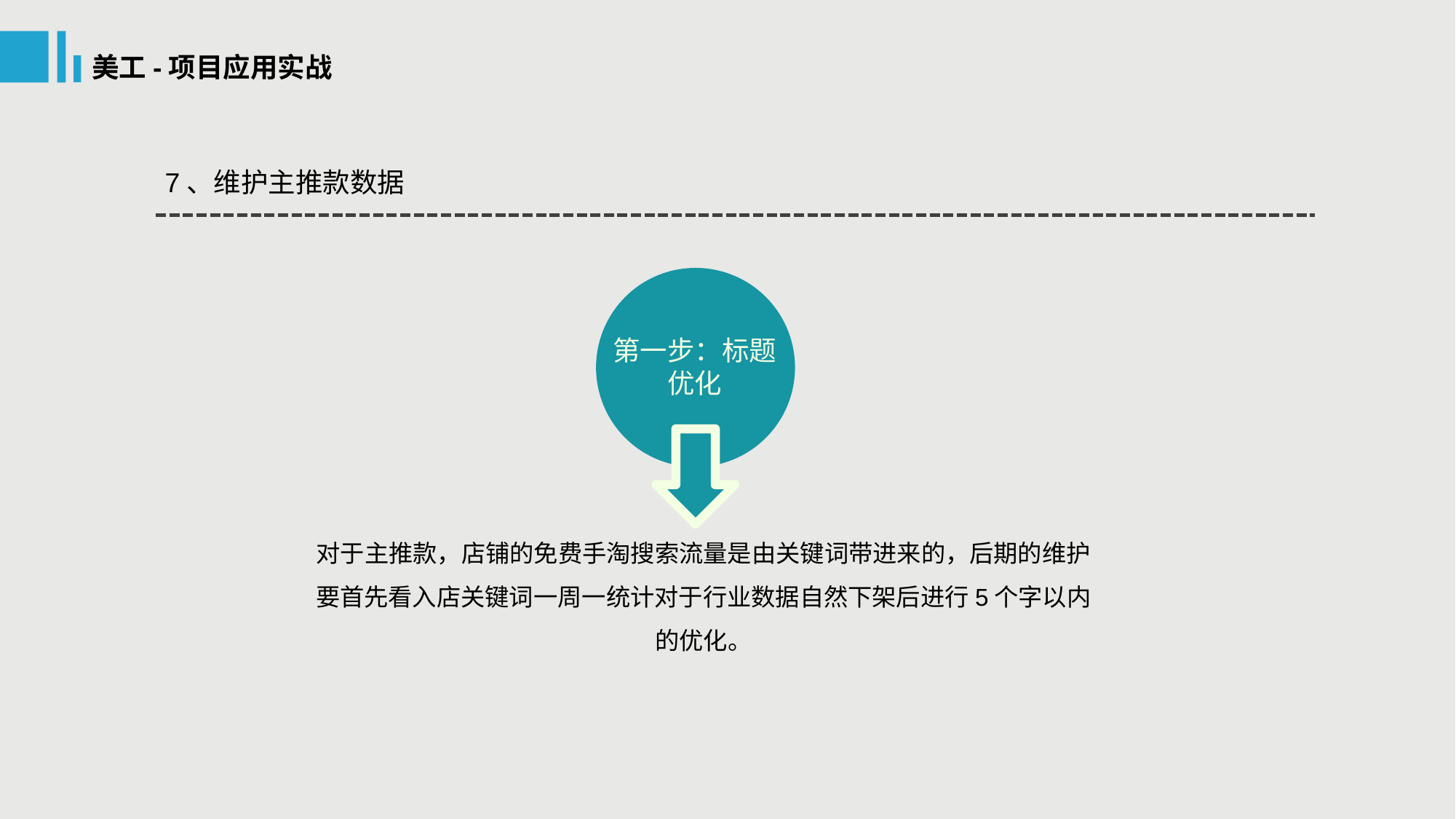

美工-项目应用实战
7、维护主推款数据

第一步：标题优化

对于主推款，店铺的免费手淘搜索流量是由关键词带进来的，后期的维护要首先看入店关键词一周一统计对于行业数据自然下架后进行5个字以内的优化。